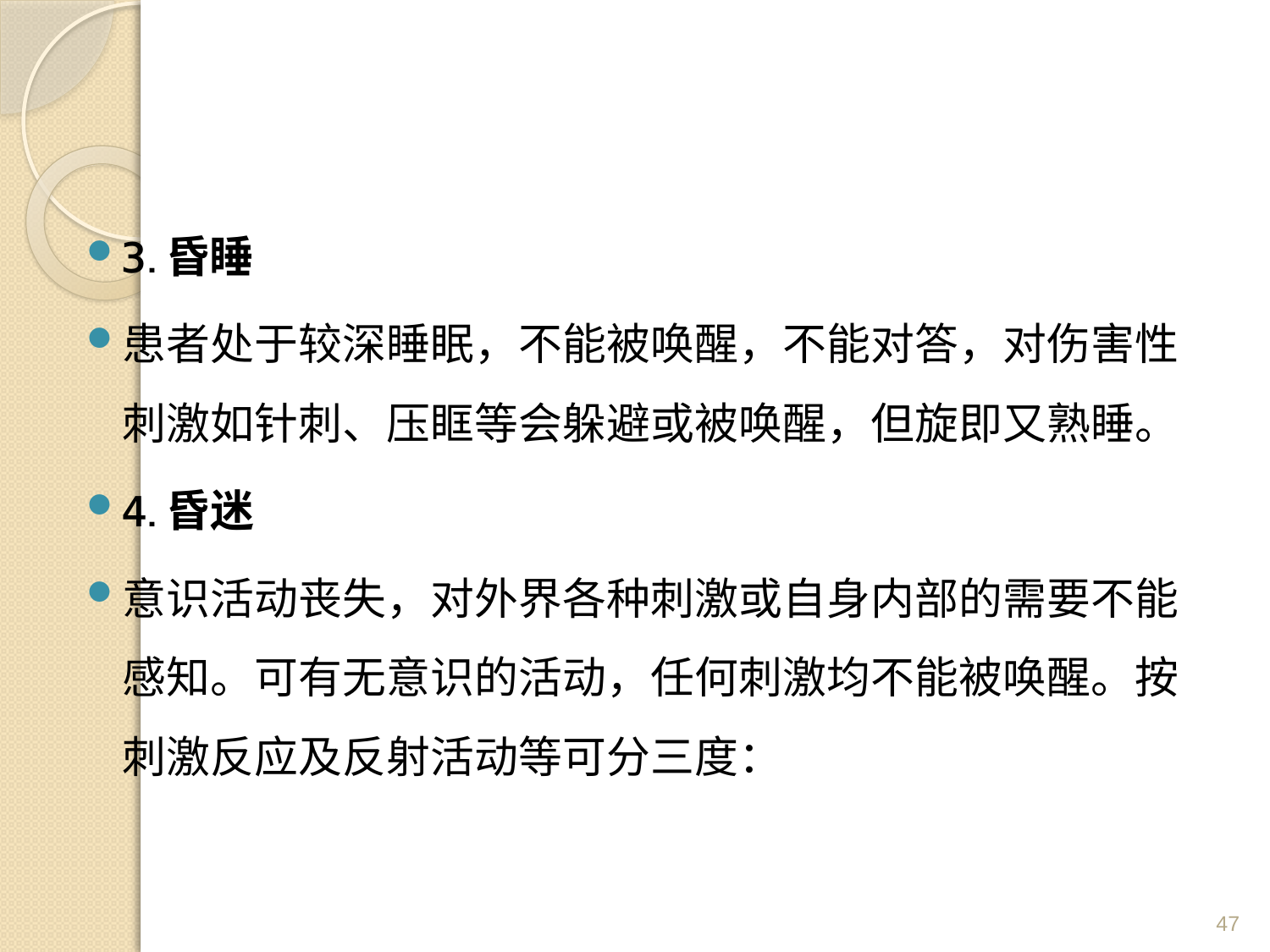

#
3.昏睡
患者处于较深睡眠，不能被唤醒，不能对答，对伤害性刺激如针刺、压眶等会躲避或被唤醒，但旋即又熟睡。
4.昏迷
意识活动丧失，对外界各种刺激或自身内部的需要不能感知。可有无意识的活动，任何刺激均不能被唤醒。按刺激反应及反射活动等可分三度：

47